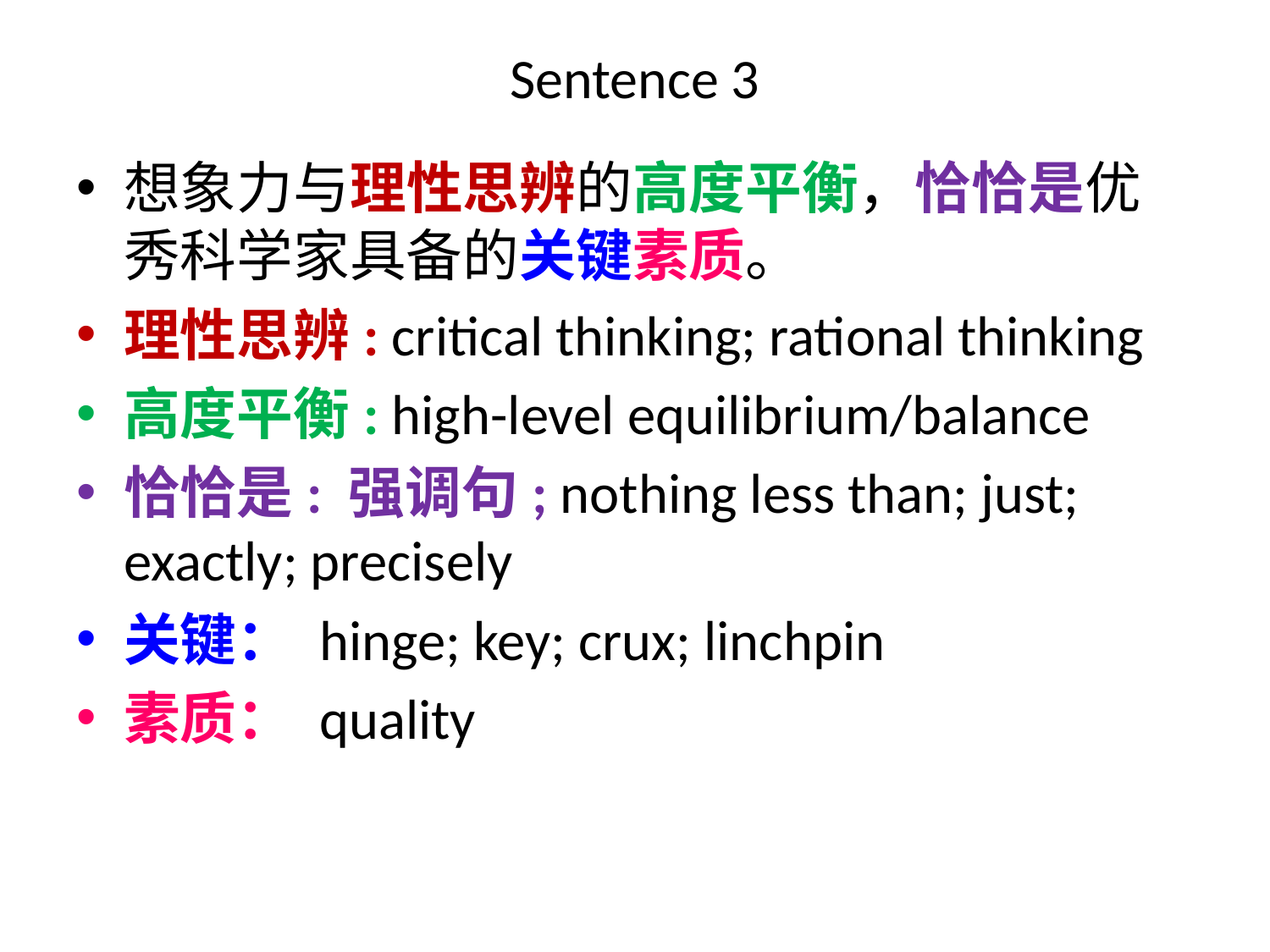

# Sentence 3
想象力与理性思辨的高度平衡，恰恰是优秀科学家具备的关键素质。
理性思辨: critical thinking; rational thinking
高度平衡: high-level equilibrium/balance
恰恰是: 强调句; nothing less than; just; exactly; precisely
关键： hinge; key; crux; linchpin
素质： quality